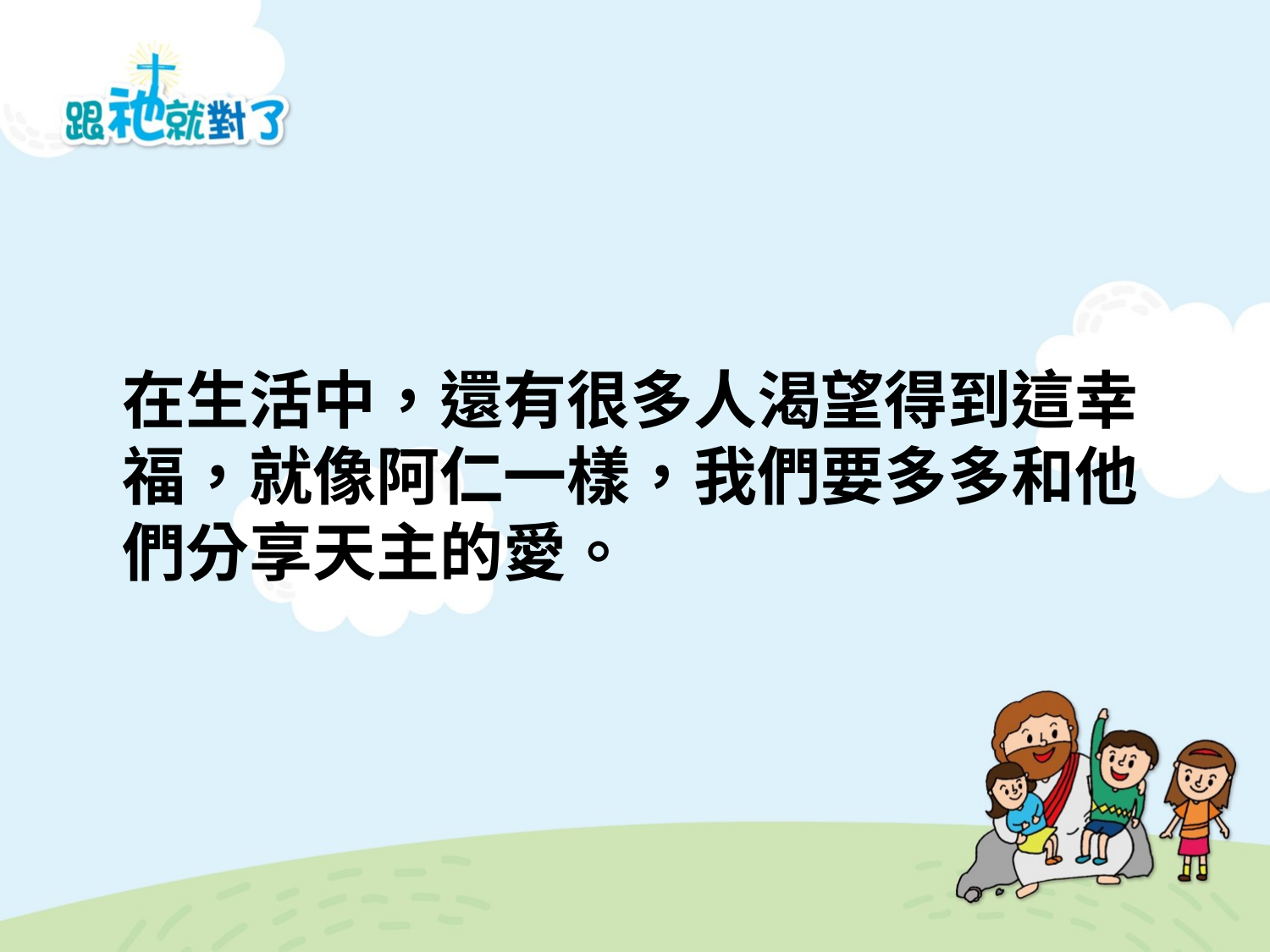

在生活中，還有很多人渴望得到這幸福，就像阿仁一樣，我們要多多和他們分享天主的愛。